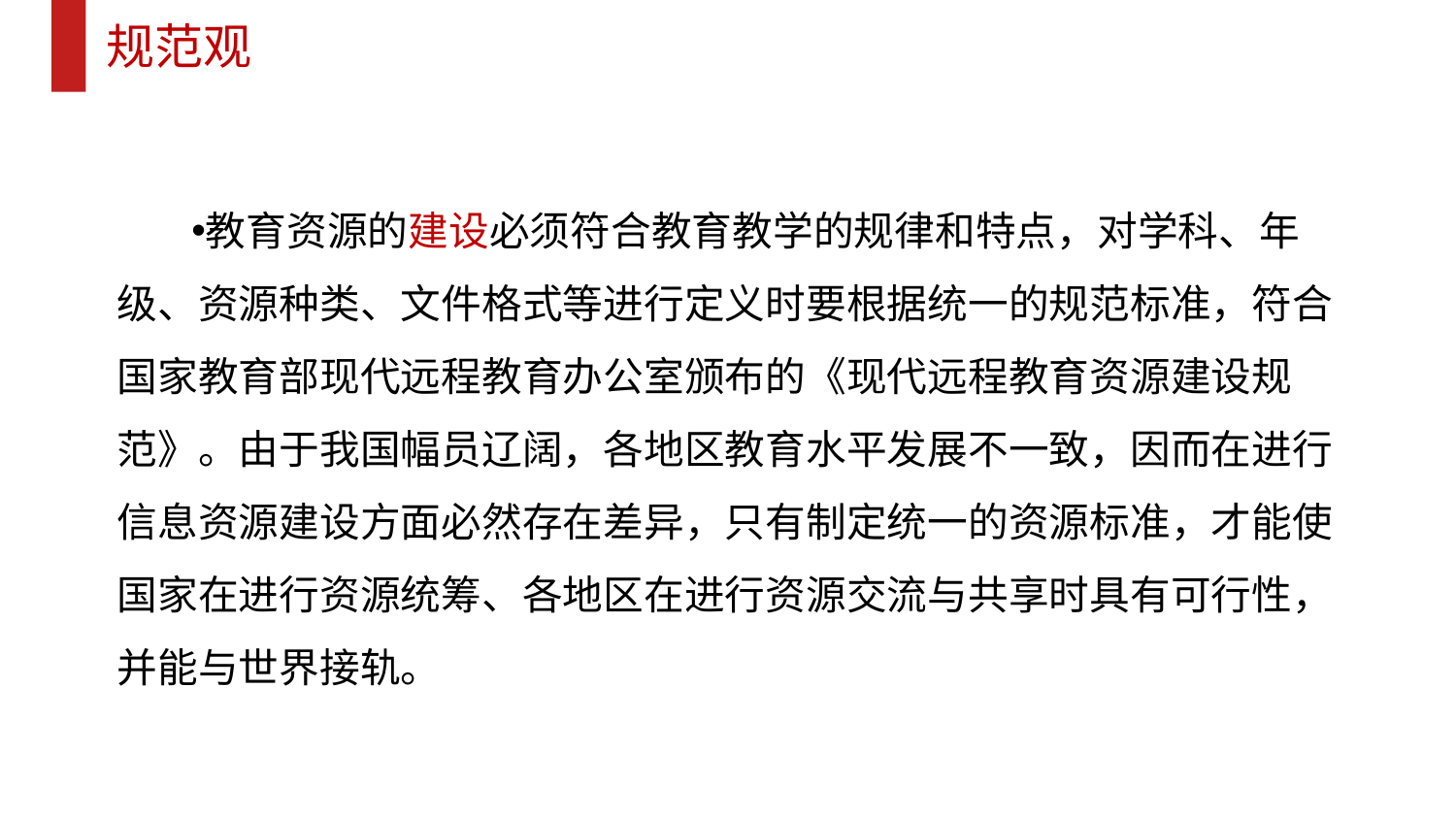

规范观
教育资源的建设必须符合教育教学的规律和特点，对学科、年级、资源种类、文件格式等进行定义时要根据统一的规范标准，符合国家教育部现代远程教育办公室颁布的《现代远程教育资源建设规范》。由于我国幅员辽阔，各地区教育水平发展不一致，因而在进行信息资源建设方面必然存在差异，只有制定统一的资源标准，才能使国家在进行资源统筹、各地区在进行资源交流与共享时具有可行性，并能与世界接轨。